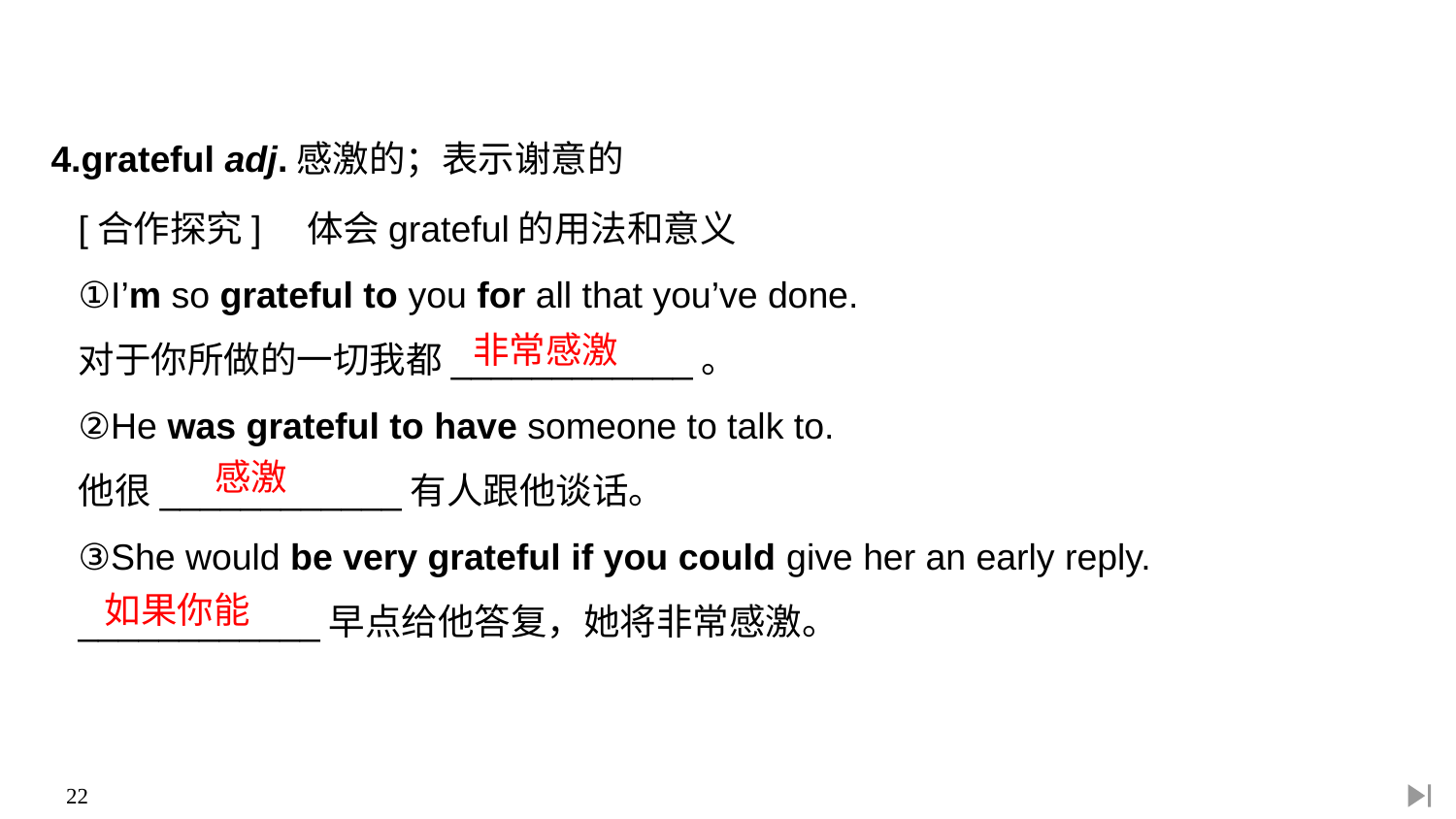

4.grateful adj.感激的；表示谢意的
[合作探究]　体会grateful的用法和意义
①I’m so grateful to you for all that you’ve done.
对于你所做的一切我都____________。
②He was grateful to have someone to talk to.
他很____________有人跟他谈话。
③She would be very grateful if you could give her an early reply.
____________早点给他答复，她将非常感激。
非常感激
感激
如果你能